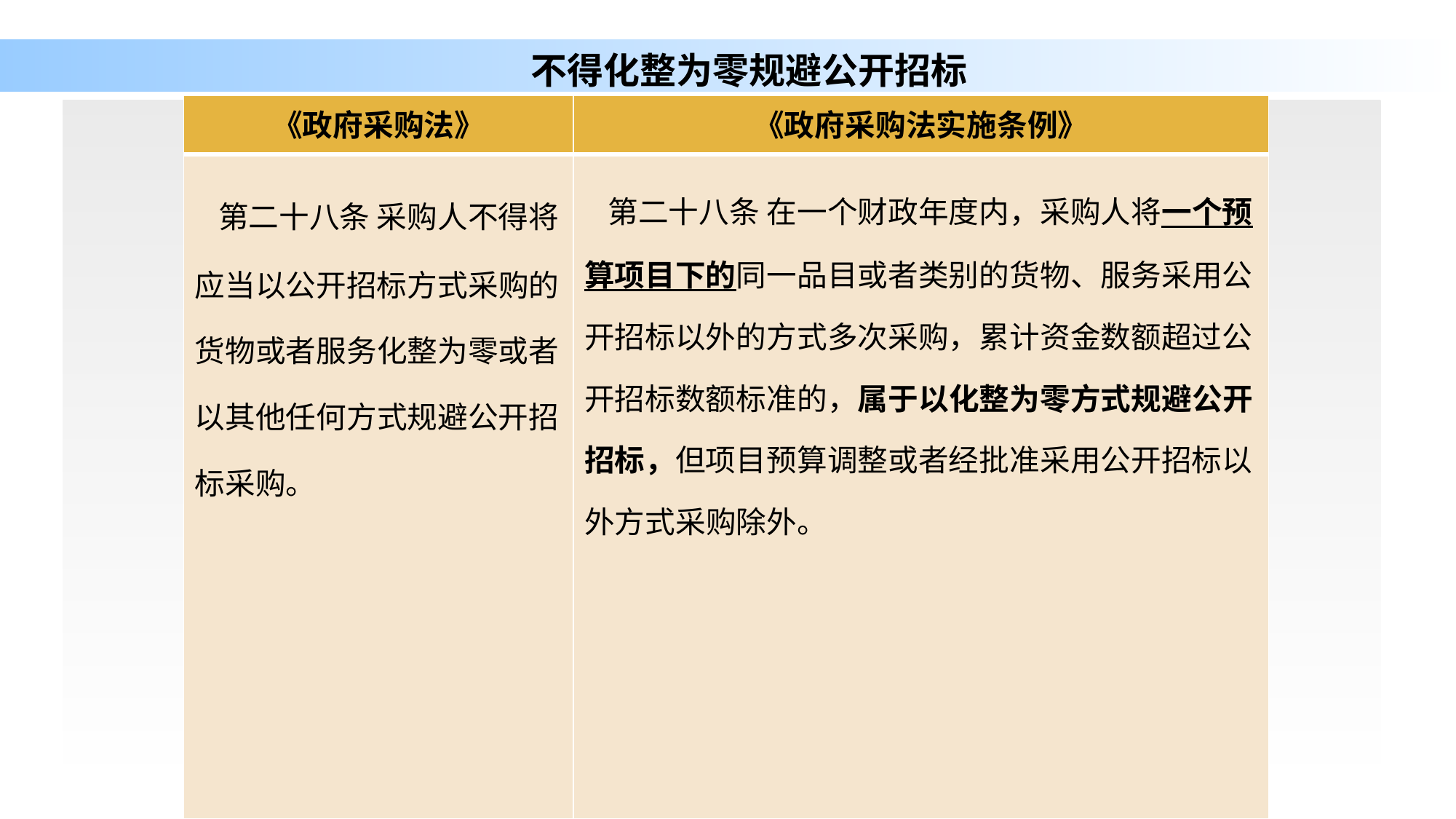

# 不得化整为零规避公开招标
| 《政府采购法》 | 《政府采购法实施条例》 |
| --- | --- |
| 第二十八条 采购人不得将应当以公开招标方式采购的货物或者服务化整为零或者以其他任何方式规避公开招标采购。 | 第二十八条 在一个财政年度内，采购人将一个预算项目下的同一品目或者类别的货物、服务采用公开招标以外的方式多次采购，累计资金数额超过公开招标数额标准的，属于以化整为零方式规避公开招标，但项目预算调整或者经批准采用公开招标以外方式采购除外。 |